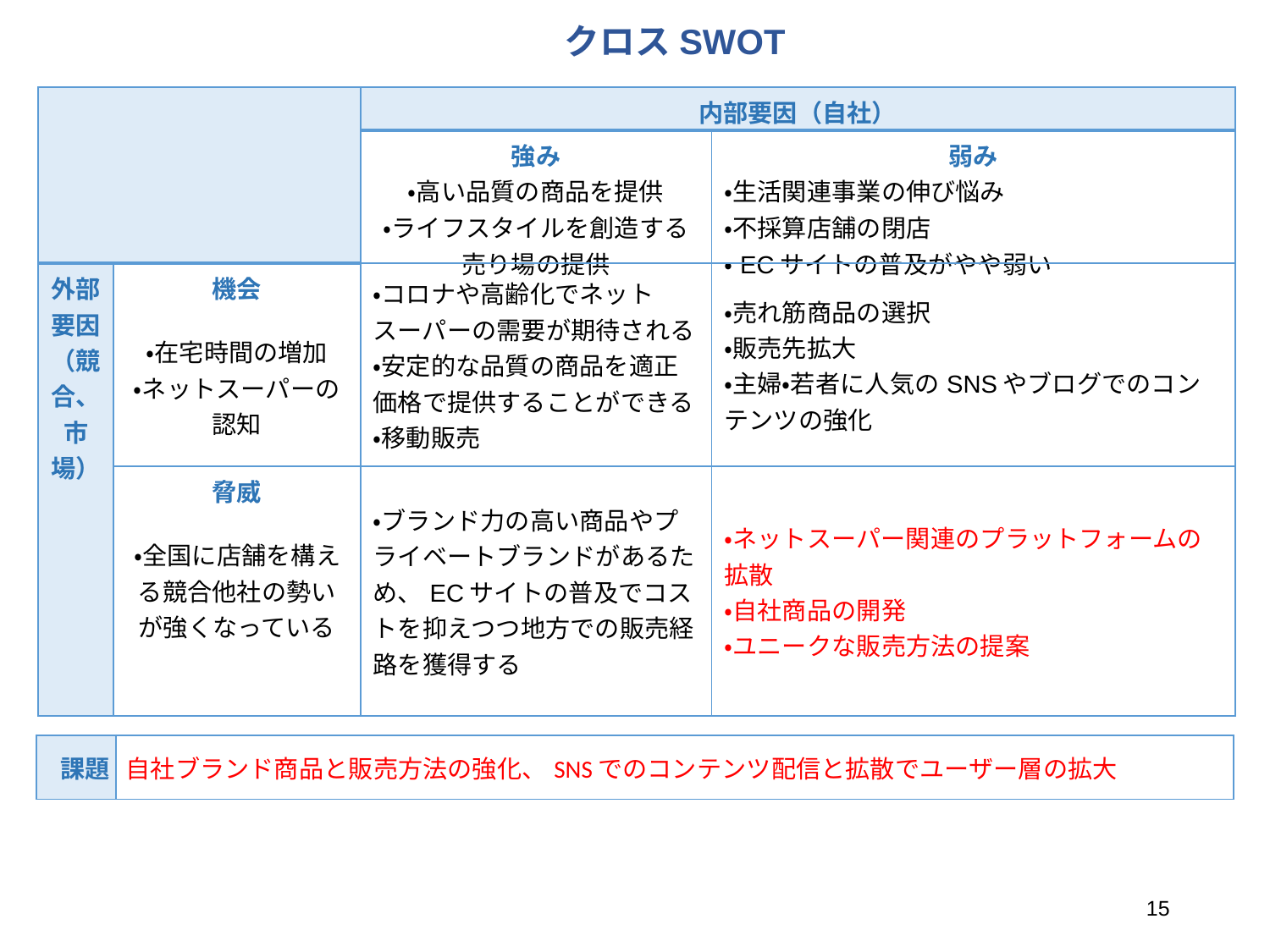

クロスSWOT
|  |  | 内部要因（自社） |  |
| --- | --- | --- | --- |
|  |  | 強み ・高い品質の商品を提供 ・ライフスタイルを創造する 売り場の提供 | 弱み ・生活関連事業の伸び悩み ・不採算店舗の閉店 ・ECサイトの普及がやや弱い |
| 外部要因（競合、市場） | 機会 ・在宅時間の増加 ・ネットスーパーの認知 | ・コロナや高齢化でネットスーパーの需要が期待される ・安定的な品質の商品を適正価格で提供することができる ・移動販売 | ・売れ筋商品の選択 ・販売先拡大 ・主婦・若者に人気のSNSやブログでのコンテンツの強化 |
|  | 脅威 ・全国に店舗を構える競合他社の勢いが強くなっている | ・ブランド力の高い商品やプライベートブランドがあるため、ECサイトの普及でコストを抑えつつ地方での販売経路を獲得する | ・ネットスーパー関連のプラットフォームの拡散 ・自社商品の開発 ・ユニークな販売方法の提案 |
| 課題 | 自社ブランド商品と販売方法の強化、SNSでのコンテンツ配信と拡散でユーザー層の拡大 |
| --- | --- |
15